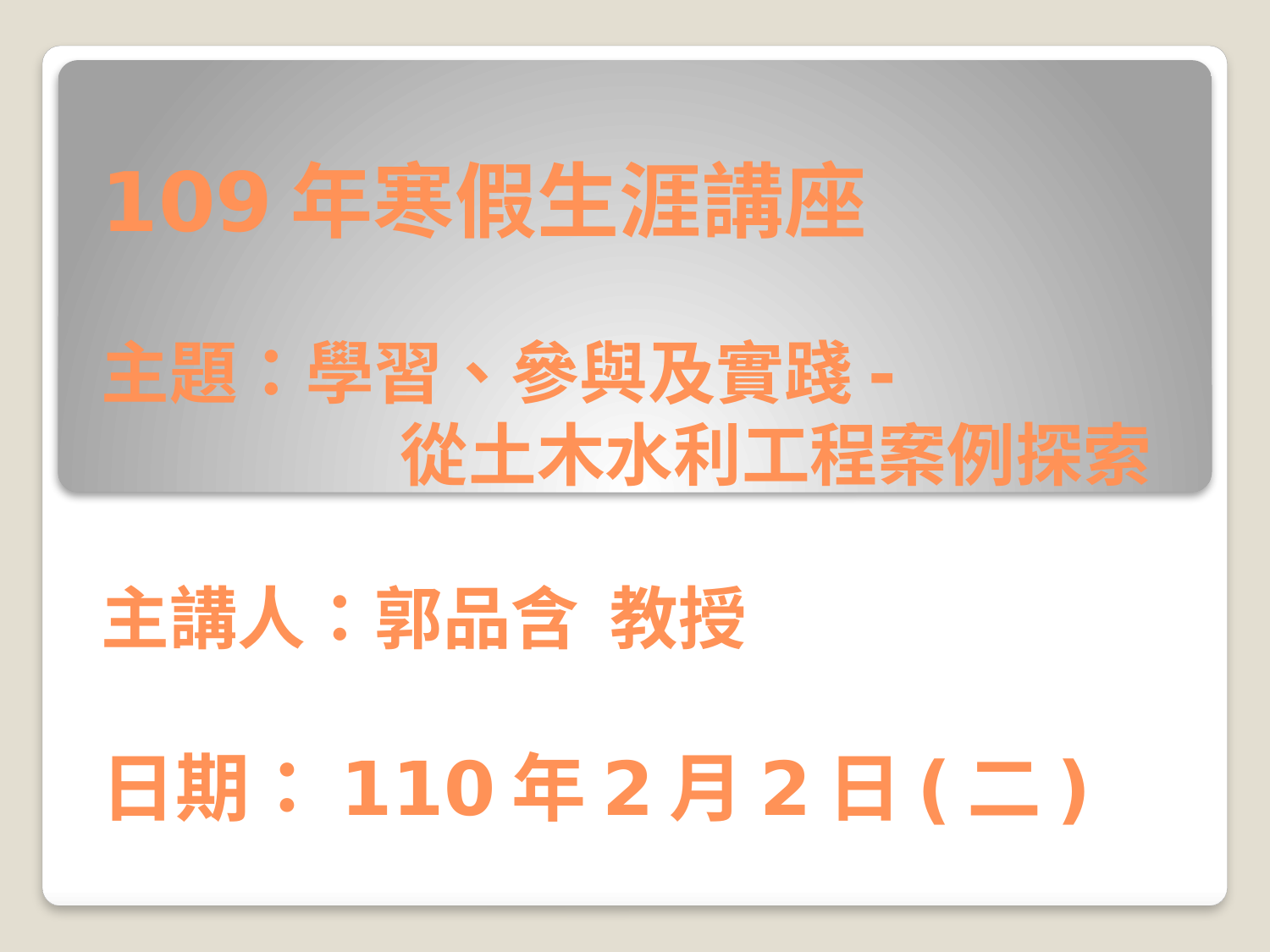

# 109年寒假生涯講座 主題：學習、參與及實踐- 從土木水利工程案例探索 主講人：郭品含  教授 日期：110年2月2日(二)